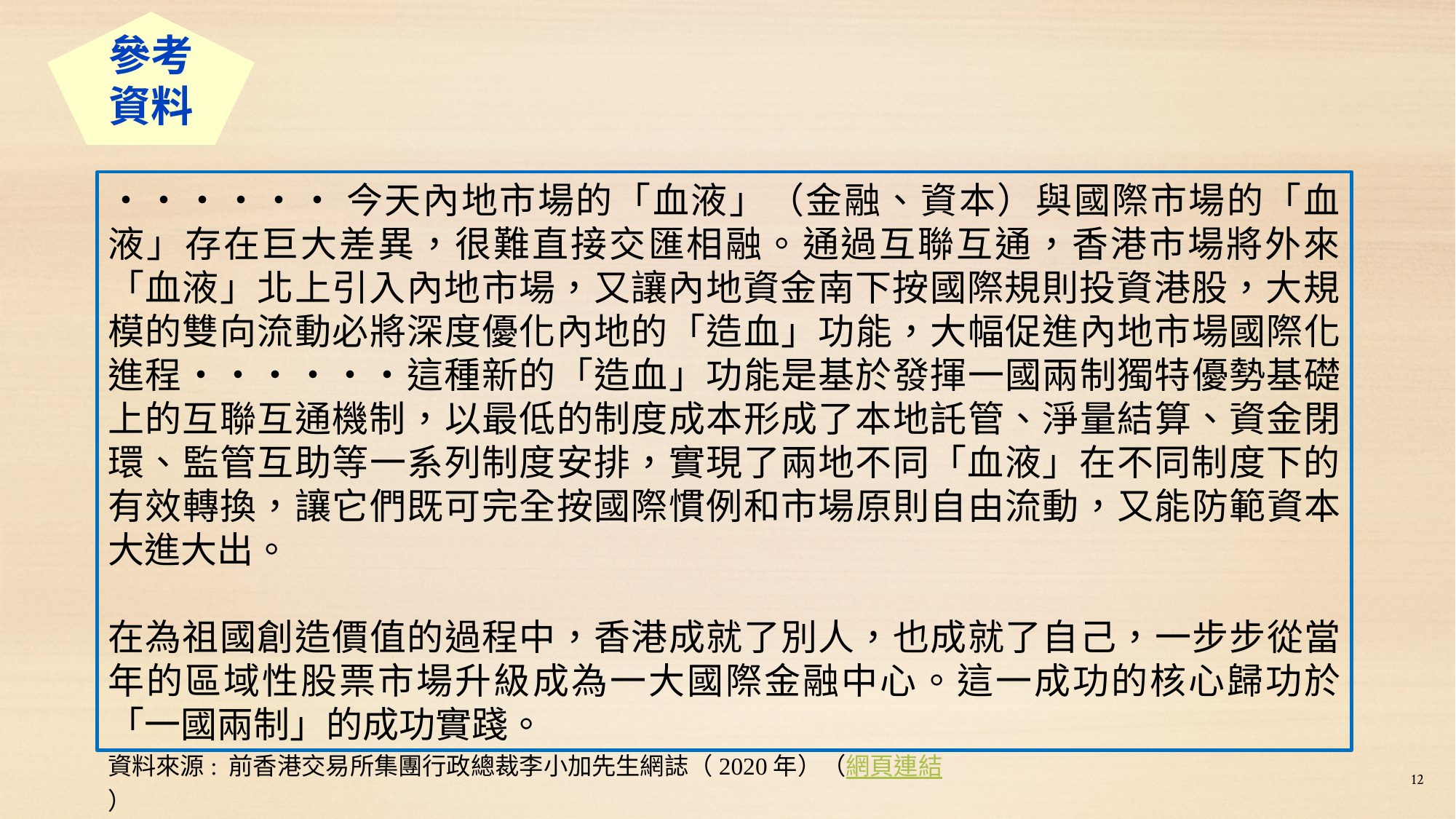

參考資料

‧‧‧‧‧‧今天內地市場的「血液」（金融、資本）與國際市場的「血液」存在巨大差異，很難直接交匯相融。通過互聯互通，香港市場將外來「血液」北上引入內地市場，又讓內地資金南下按國際規則投資港股，大規模的雙向流動必將深度優化內地的「造血」功能，大幅促進內地市場國際化進程‧‧‧‧‧‧這種新的「造血」功能是基於發揮一國兩制獨特優勢基礎上的互聯互通機制，以最低的制度成本形成了本地託管、淨量結算、資金閉環、監管互助等一系列制度安排，實現了兩地不同「血液」在不同制度下的有效轉換，讓它們既可完全按國際慣例和市場原則自由流動，又能防範資本大進大出。

在為祖國創造價值的過程中，香港成就了別人，也成就了自己，一步步從當年的區域性股票市場升級成為一大國際金融中心。這一成功的核心歸功於「一國兩制」的成功實踐。
資料來源: 前香港交易所集團行政總裁李小加先生網誌（2020年）（網頁連結）

12